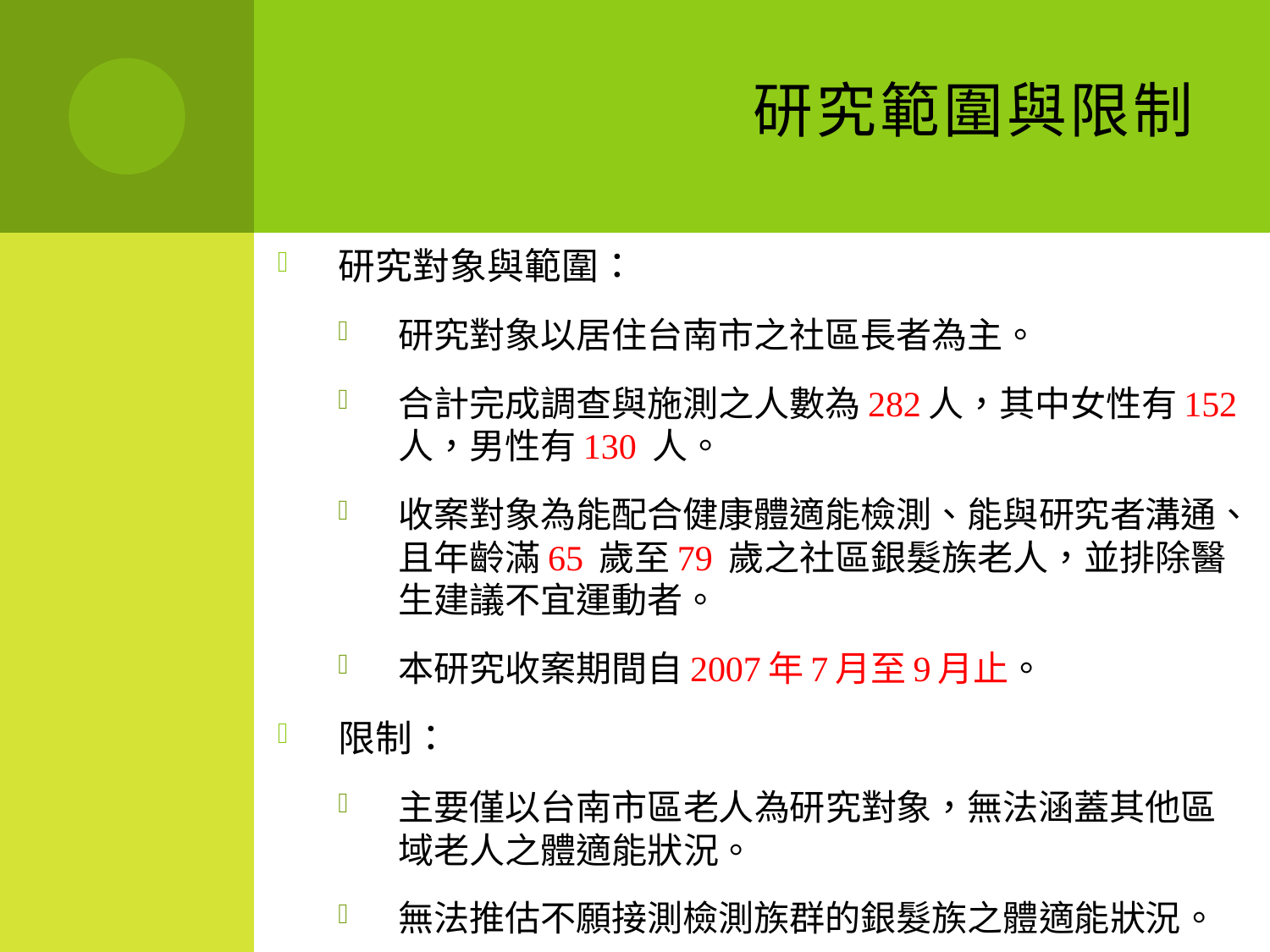

# 研究範圍與限制
研究對象與範圍：
研究對象以居住台南市之社區長者為主。
合計完成調查與施測之人數為282人，其中女性有152 人，男性有130 人。
收案對象為能配合健康體適能檢測、能與研究者溝通、且年齡滿65 歲至79 歲之社區銀髮族老人，並排除醫生建議不宜運動者。
本研究收案期間自2007年7月至9月止。
限制：
主要僅以台南市區老人為研究對象，無法涵蓋其他區域老人之體適能狀況。
無法推估不願接測檢測族群的銀髮族之體適能狀況。